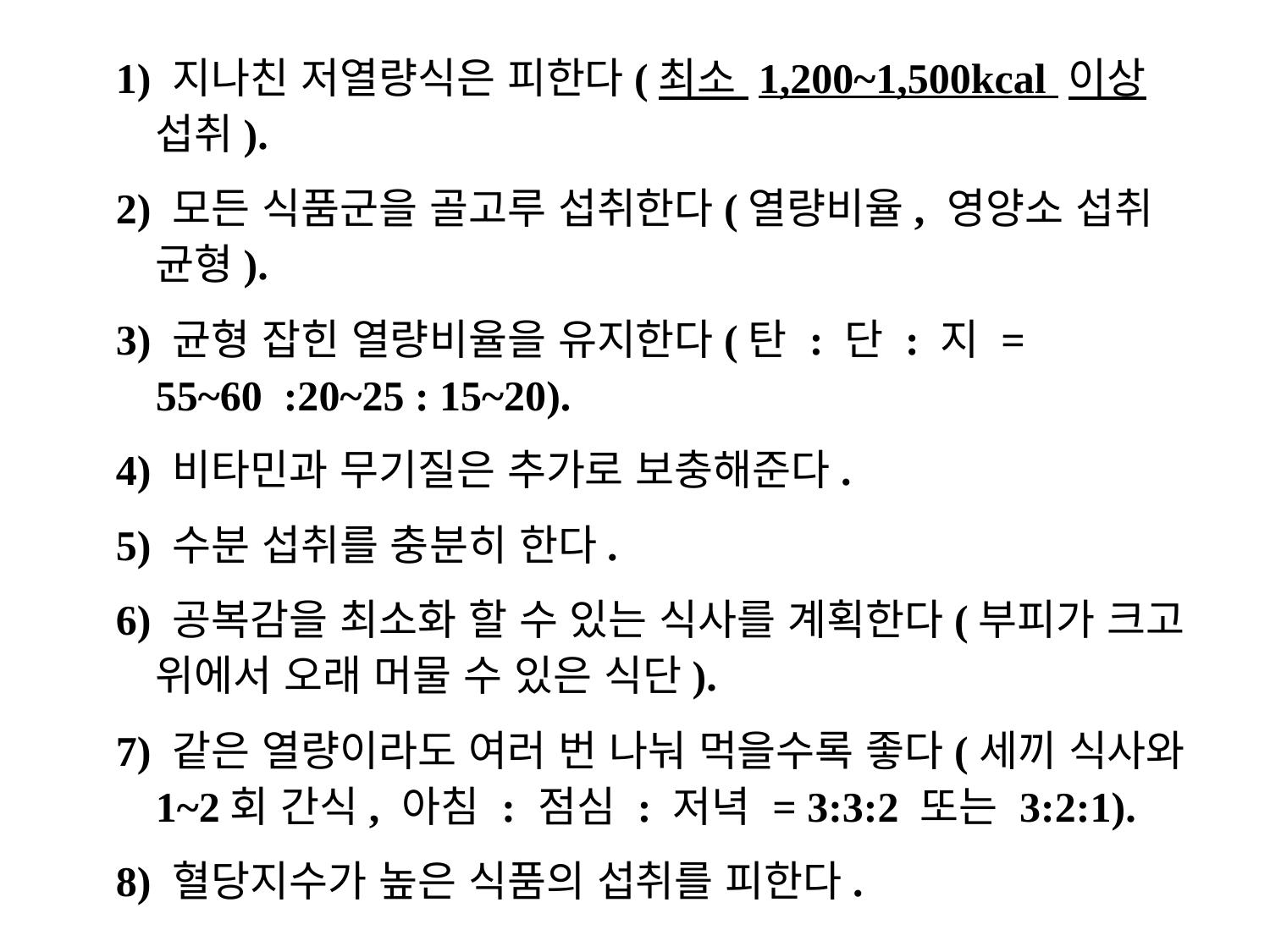

1) 지나친 저열량식은 피한다(최소 1,200~1,500kcal 이상 섭취).
2) 모든 식품군을 골고루 섭취한다(열량비율, 영양소 섭취 균형).
3) 균형 잡힌 열량비율을 유지한다(탄 : 단 : 지 = 55~60  :20~25 : 15~20).
4) 비타민과 무기질은 추가로 보충해준다.
5) 수분 섭취를 충분히 한다.
6) 공복감을 최소화 할 수 있는 식사를 계획한다(부피가 크고 위에서 오래 머물 수 있은 식단).
7) 같은 열량이라도 여러 번 나눠 먹을수록 좋다(세끼 식사와 1~2회 간식, 아침 : 점심 : 저녁 = 3:3:2 또는 3:2:1).
8) 혈당지수가 높은 식품의 섭취를 피한다.